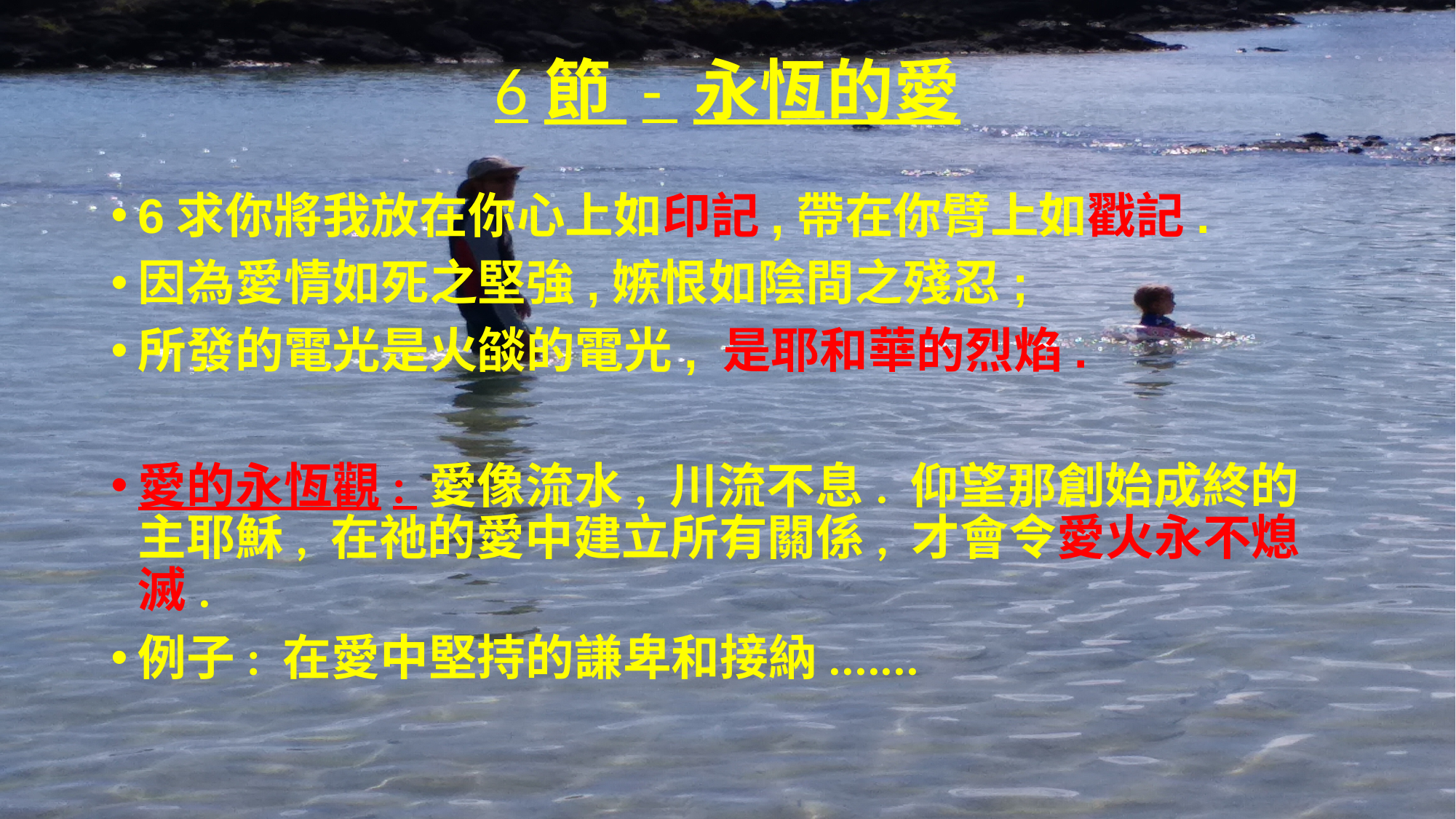

# 6節 - 永恆的愛
6求你將我放在你心上如印記,帶在你臂上如戳記.
因為愛情如死之堅強,嫉恨如陰間之殘忍;
所發的電光是火燄的電光, 是耶和華的烈焰.

愛的永恆觀: 愛像流水, 川流不息. 仰望那創始成終的主耶穌, 在祂的愛中建立所有關係, 才會令愛火永不熄滅.
例子: 在愛中堅持的謙卑和接納.......